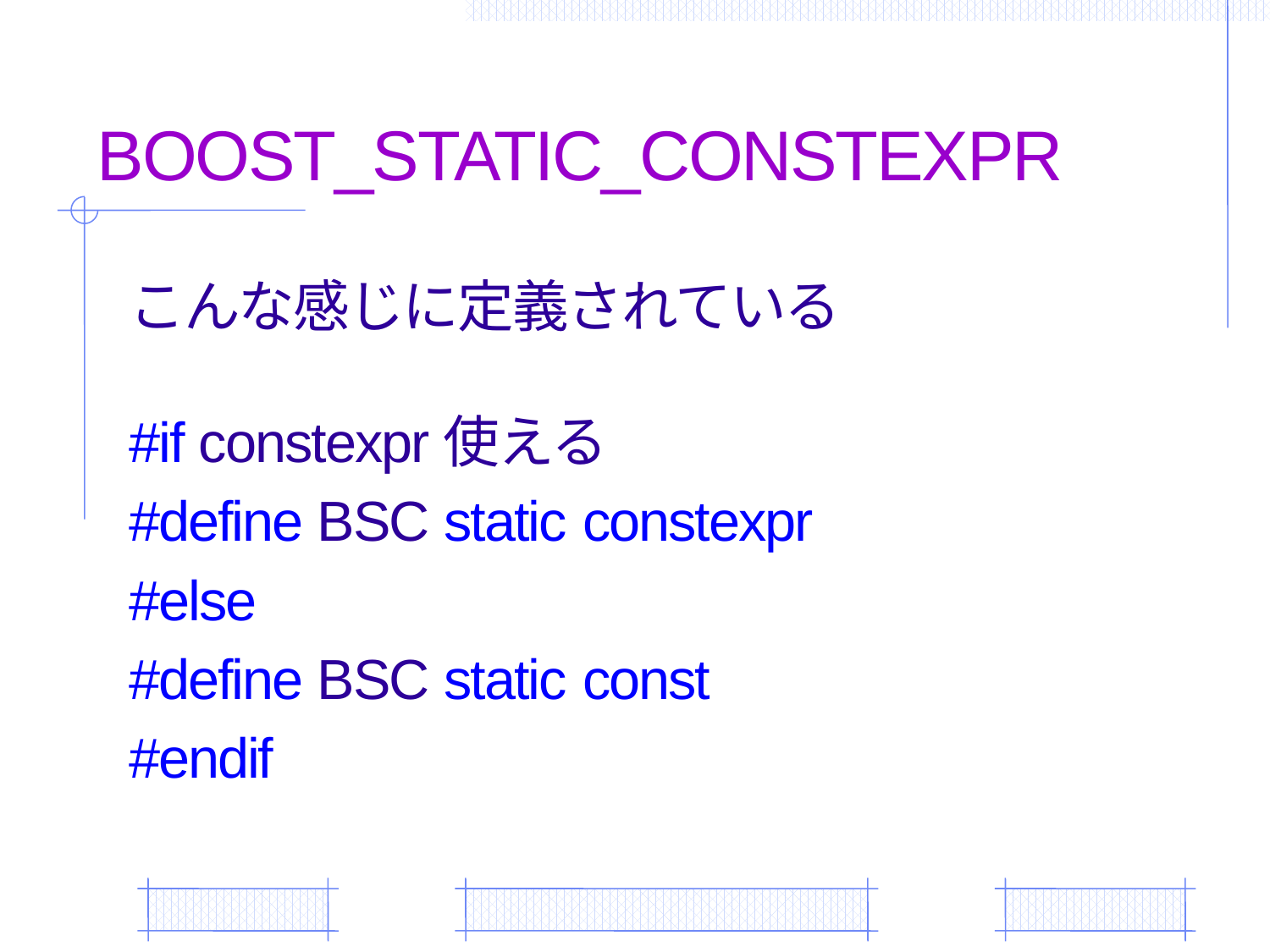

# BOOST_STATIC_CONSTEXPR
こんな感じに定義されている
#if constexpr使える
#define BSC static constexpr
#else
#define BSC static const
#endif